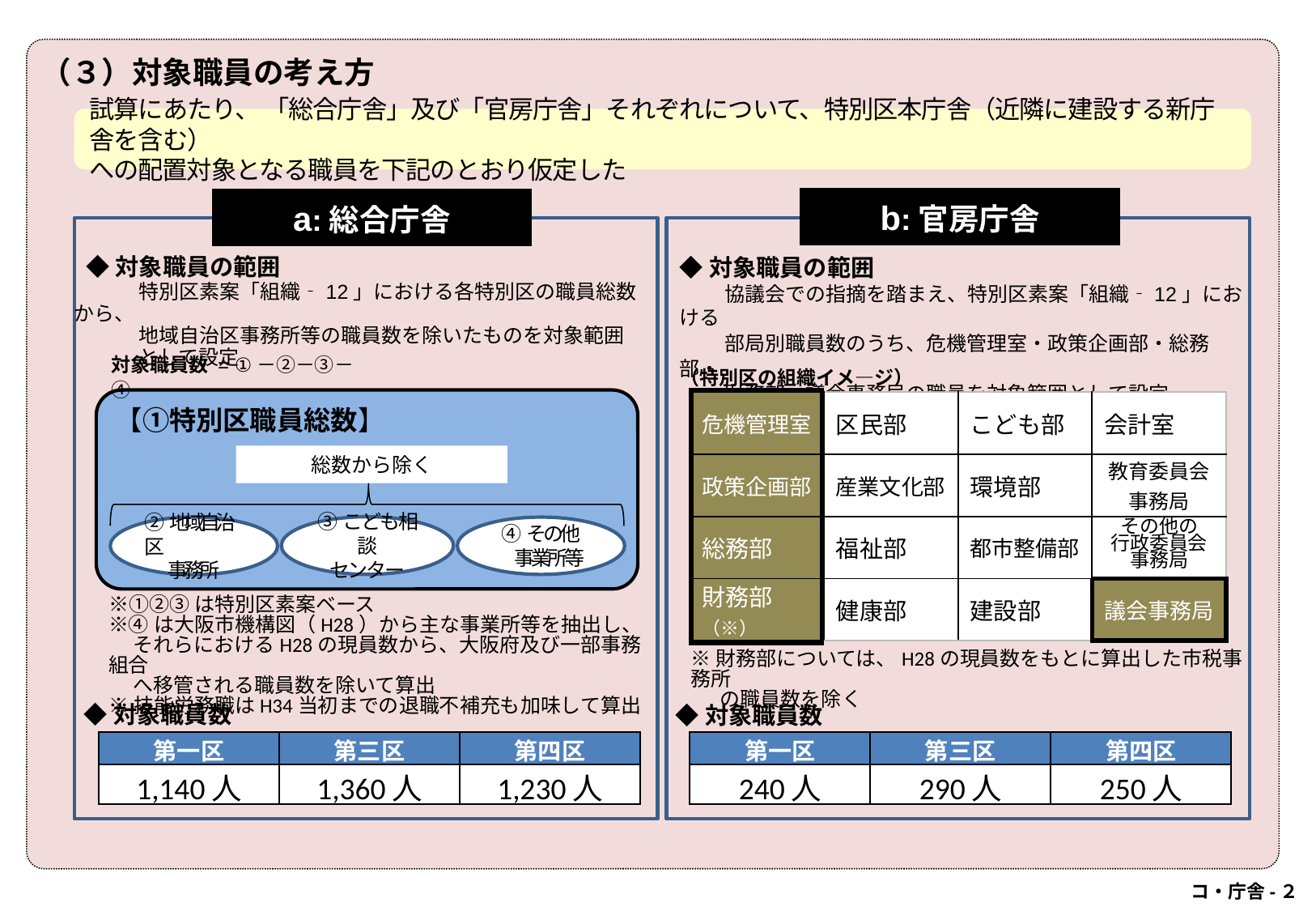

（３）対象職員の考え方

試算にあたり、 「総合庁舎」及び「官房庁舎」それぞれについて、特別区本庁舎（近隣に建設する新庁舎を含む）
への配置対象となる職員を下記のとおり仮定した
b:官房庁舎
a:総合庁舎

  ◆対象職員の範囲
　　 　特別区素案「組織‐12」における各特別区の職員総数から、
　　 　地域自治区事務所等の職員数を除いたものを対象範囲
　　　 として設定
◆対象職員の範囲
　　 協議会での指摘を踏まえ、特別区素案「組織‐12」における
　　 部局別職員数のうち、危機管理室・政策企画部・総務部・
　　 財務部・議会事務局の職員を対象範囲として設定
対象職員数 = ①－②－③－④
（特別区の組織イメ―ジ）
【①特別区職員総数】

総数から除く
③こども相談
センター
④その他
　事業所等
②地域自治区
事務所
|  |
| --- |
| 危機管理室 | 区民部 | こども部 | 会計室 |
| --- | --- | --- | --- |
| 政策企画部 | 産業文化部 | 環境部 | 教育委員会 事務局 |
| 総務部 | 福祉部 | 都市整備部 | その他の 行政委員会 事務局 |
| 財務部（※） | 健康部 | 建設部 | 議会事務局 |
※①②③は特別区素案ベース
※④は大阪市機構図（H28）から主な事業所等を抽出し、
　 それらにおけるH28の現員数から、大阪府及び一部事務組合
　 へ移管される職員数を除いて算出
※技能労務職はH34当初までの退職不補充も加味して算出
※財務部については、H28の現員数をもとに算出した市税事務所
 　の職員数を除く
  ◆対象職員数
  ◆対象職員数
| 第一区 | 第三区 | 第四区 |
| --- | --- | --- |
| 240人 | 290人 | 250人 |
| 第一区 | 第三区 | 第四区 |
| --- | --- | --- |
| 1,140人 | 1,360人 | 1,230人 |
コ・庁舎-２